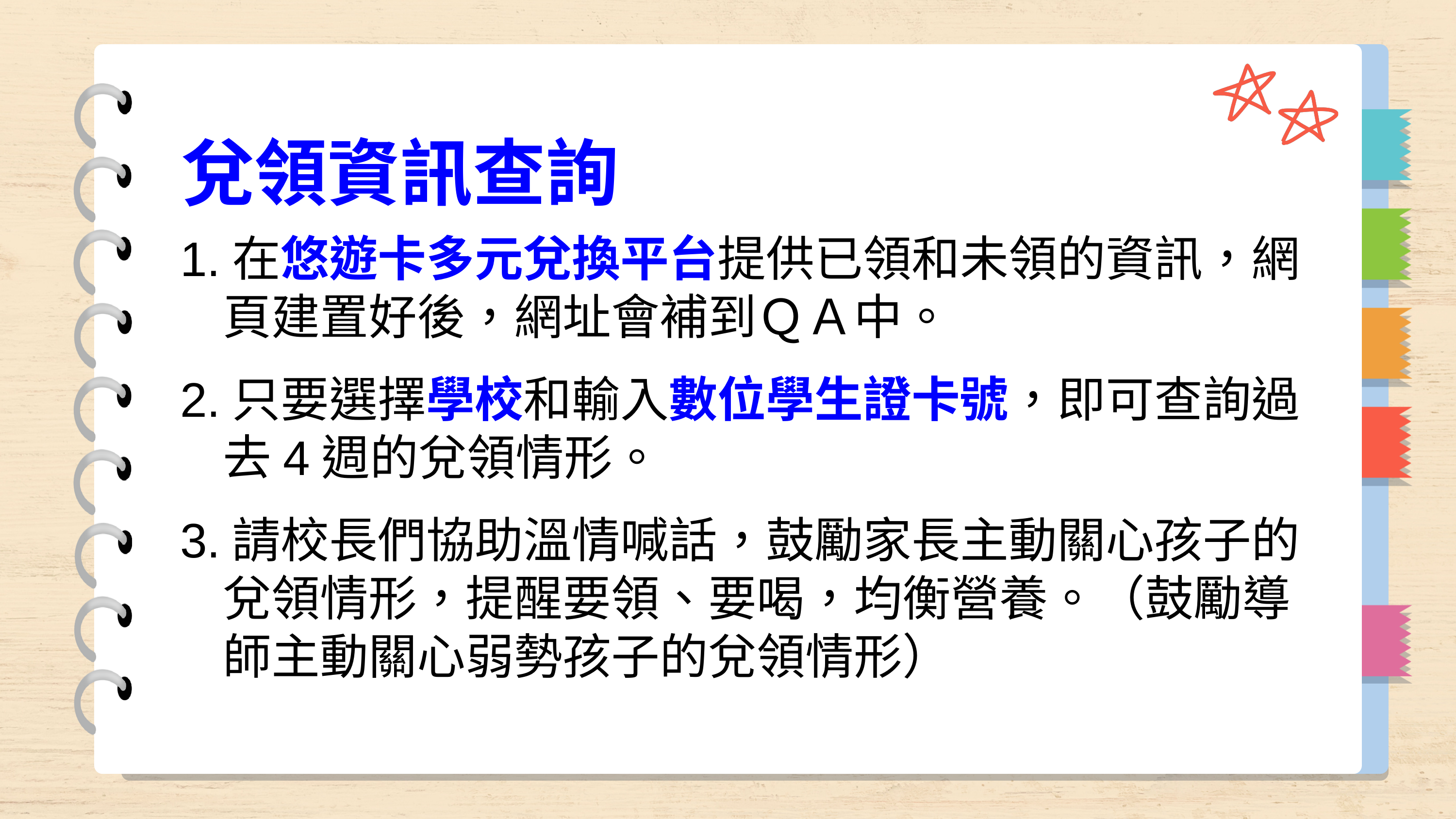

兌領資訊查詢
1.在悠遊卡多元兌換平台提供已領和未領的資訊，網頁建置好後，網址會補到ＱＡ中。
2.只要選擇學校和輸入數位學生證卡號，即可查詢過去4週的兌領情形。
3.請校長們協助溫情喊話，鼓勵家長主動關心孩子的兌領情形，提醒要領、要喝，均衡營養。（鼓勵導師主動關心弱勢孩子的兌領情形）